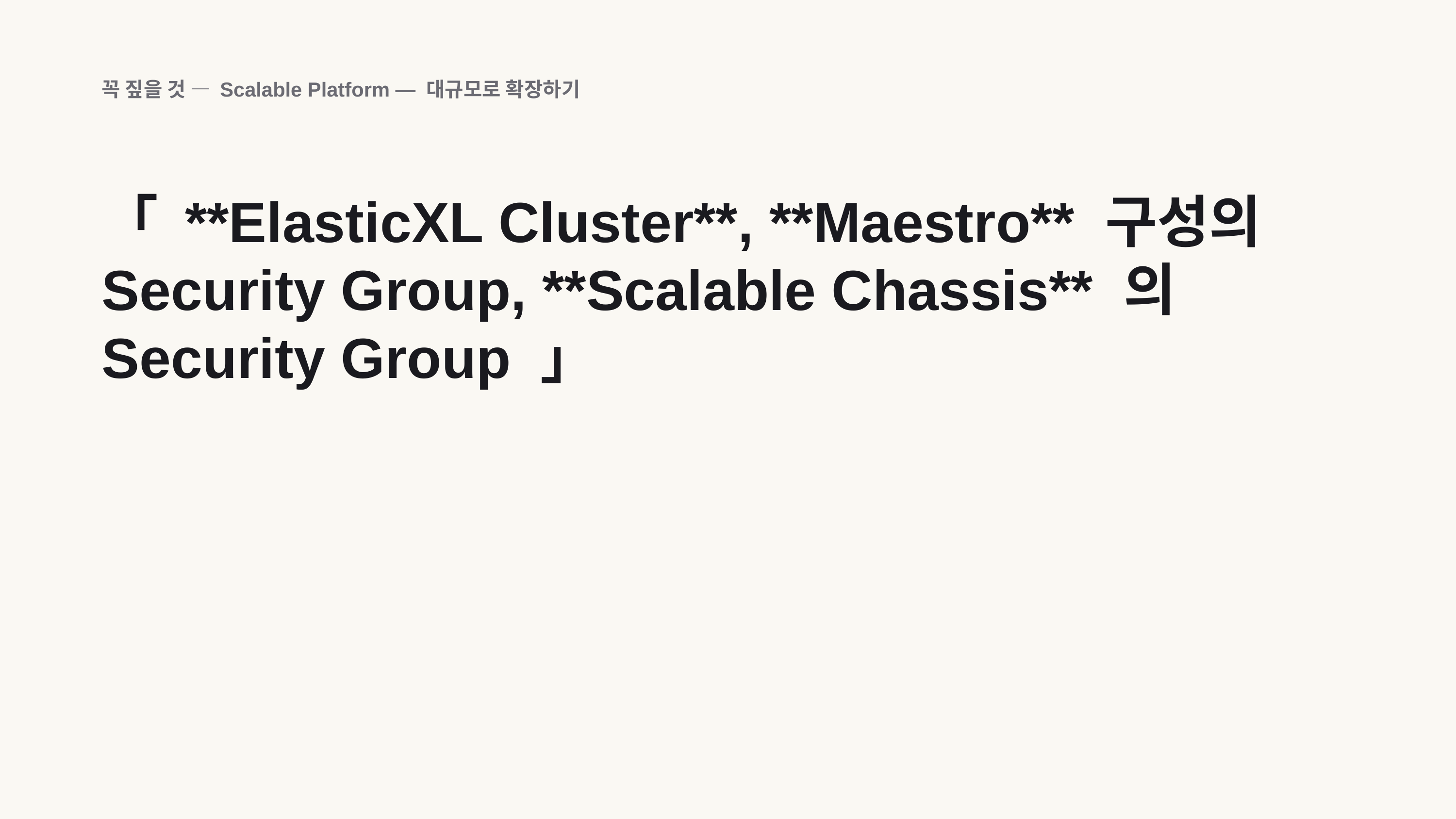

꼭 짚을 것 — Scalable Platform — 대규모로 확장하기
「 **ElasticXL Cluster**, **Maestro** 구성의 Security Group, **Scalable Chassis** 의 Security Group 」